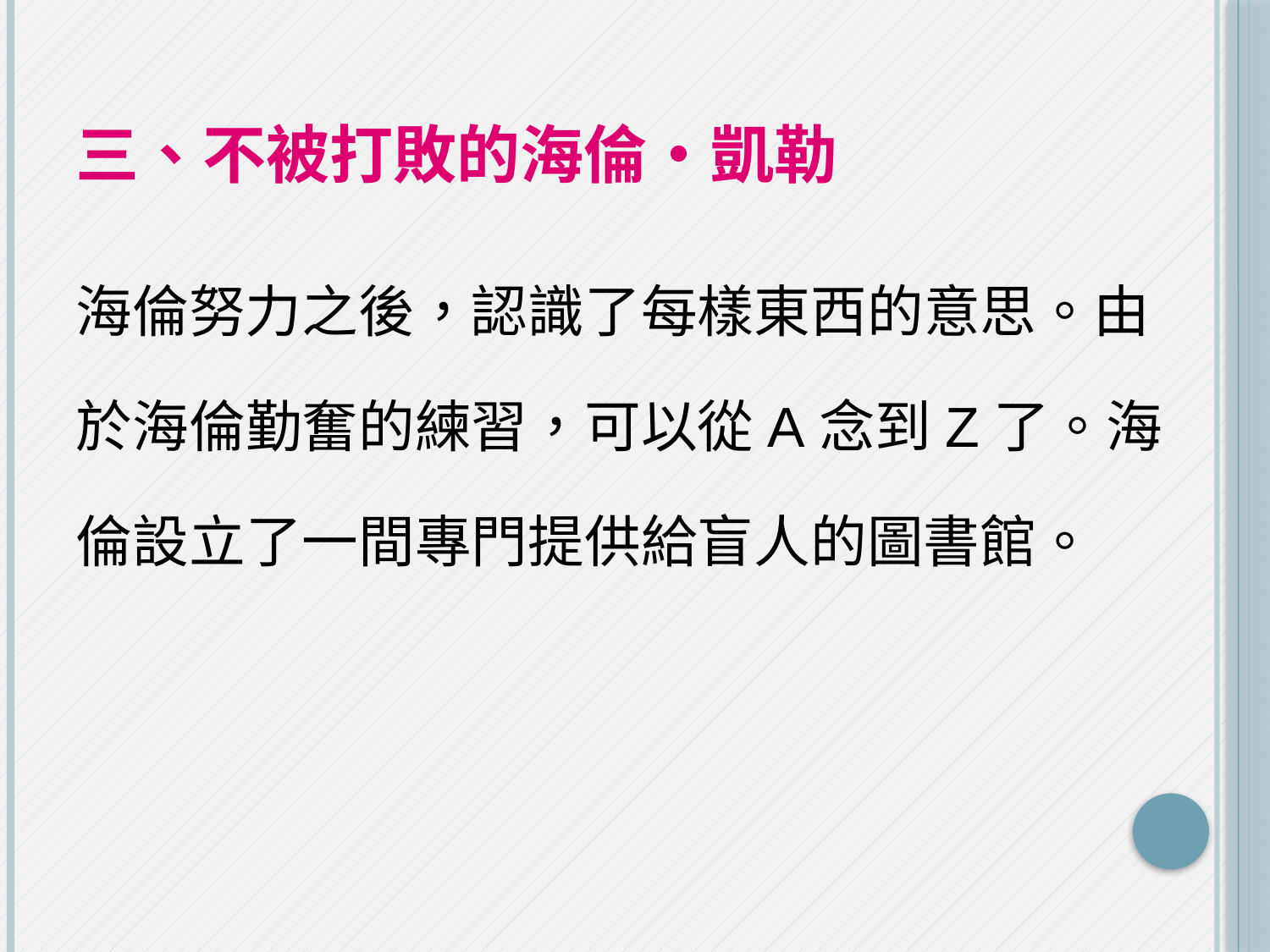

# 三、不被打敗的海倫‧凱勒
海倫努力之後，認識了每樣東西的意思。由於海倫勤奮的練習，可以從A念到Z了。海倫設立了一間專門提供給盲人的圖書館。